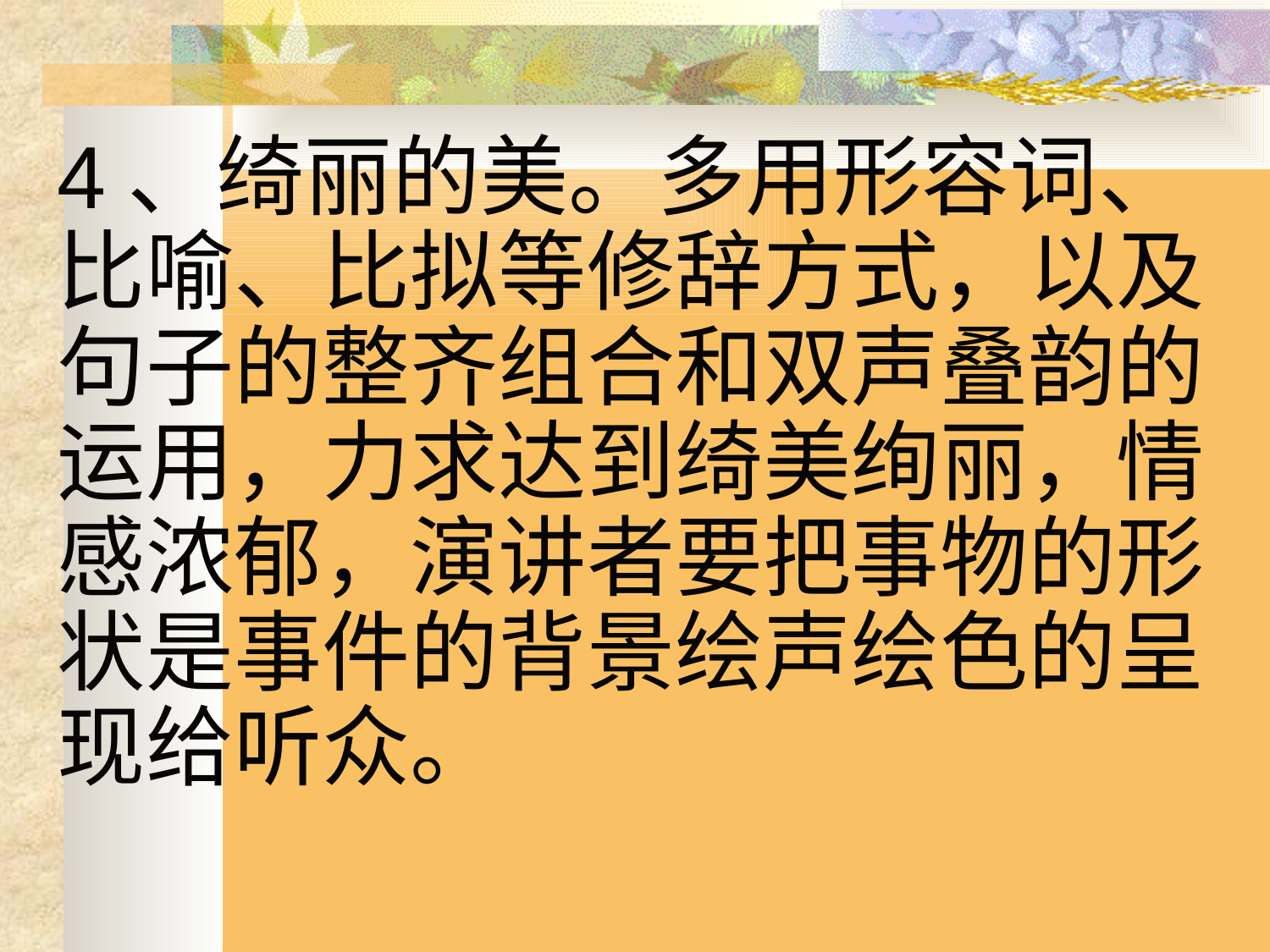

4、绮丽的美。多用形容词、比喻、比拟等修辞方式，以及句子的整齐组合和双声叠韵的运用，力求达到绮美绚丽，情感浓郁，演讲者要把事物的形状是事件的背景绘声绘色的呈现给听众。